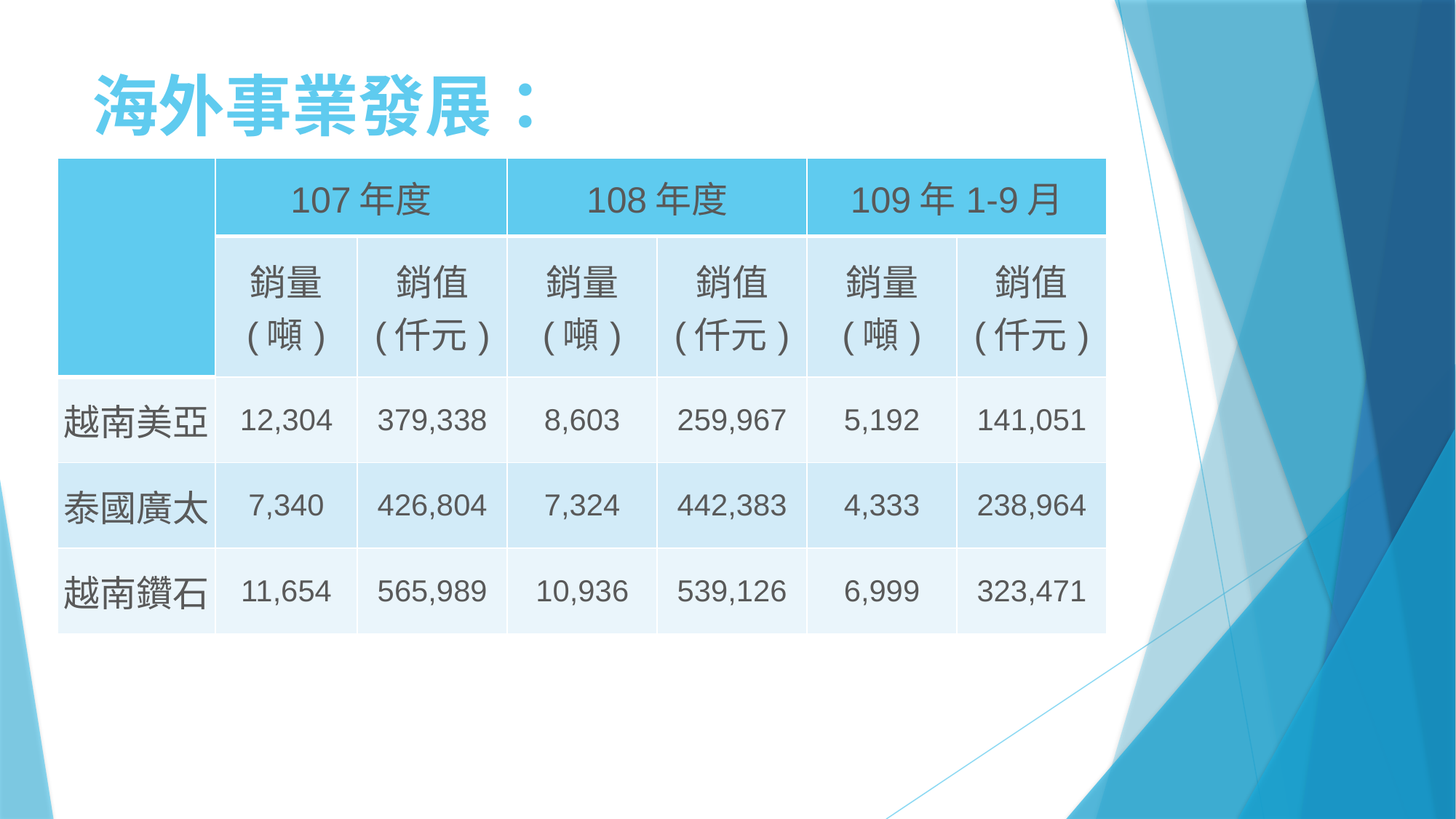

# 海外事業發展：
|  | 107年度 |  | 108年度 |  | 109年1-9月 |  |
| --- | --- | --- | --- | --- | --- | --- |
|  | 銷量 (噸) | 銷值 (仟元) | 銷量 (噸) | 銷值 (仟元) | 銷量 (噸) | 銷值 (仟元) |
| 越南美亞 | 12,304 | 379,338 | 8,603 | 259,967 | 5,192 | 141,051 |
| 泰國廣太 | 7,340 | 426,804 | 7,324 | 442,383 | 4,333 | 238,964 |
| 越南鑽石 | 11,654 | 565,989 | 10,936 | 539,126 | 6,999 | 323,471 |